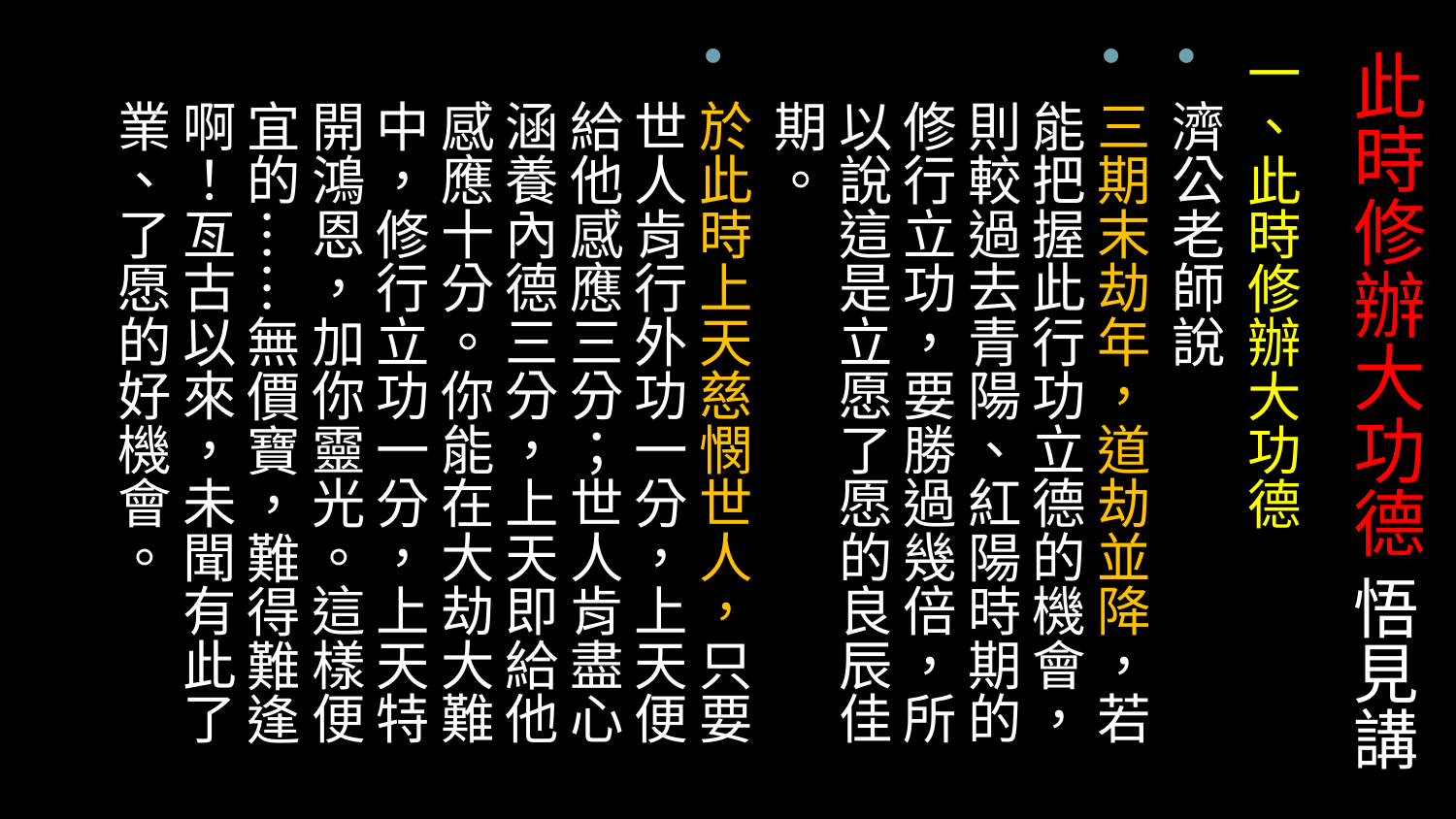

一、此時修辦大功德
濟公老師說
三期末劫年，道劫並降，若能把握此行功立德的機會，則較過去青陽、紅陽時期的修行立功，要勝過幾倍，所以說這是立愿了愿的良辰佳期。
於此時上天慈憫世人，只要世人肯行外功一分，上天便給他感應三分；世人肯盡心涵養內德三分，上天即給他感應十分。你能在大劫大難中，修行立功一分，上天特開鴻恩，加你靈光。這樣便宜的⋯⋯無價寶，難得難逢啊！亙古以來，未聞有此了業、了愿的好機會。

# 此時修辦大功德 悟見講